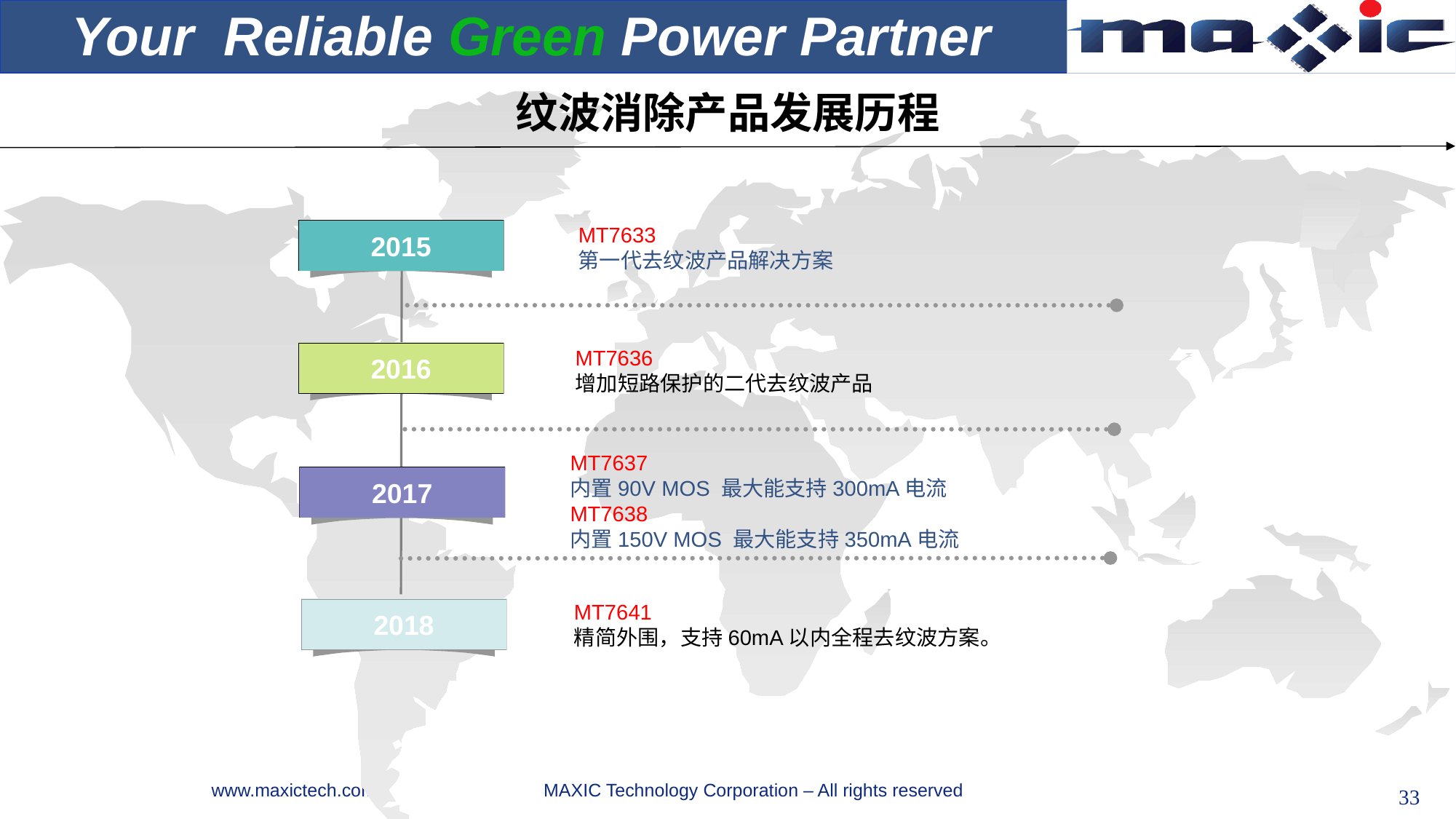

Your  Reliable Green Power Partner

纹波消除产品发展历程

MT7633
第一代去纹波产品解决方案
2015

MT7636
增加短路保护的二代去纹波产品
2016

MT7637
内置90V MOS 最大能支持300mA电流
MT7638
内置150V MOS 最大能支持350mA电流
2017

MT7641
精简外围，支持60mA以内全程去纹波方案。
2018

33